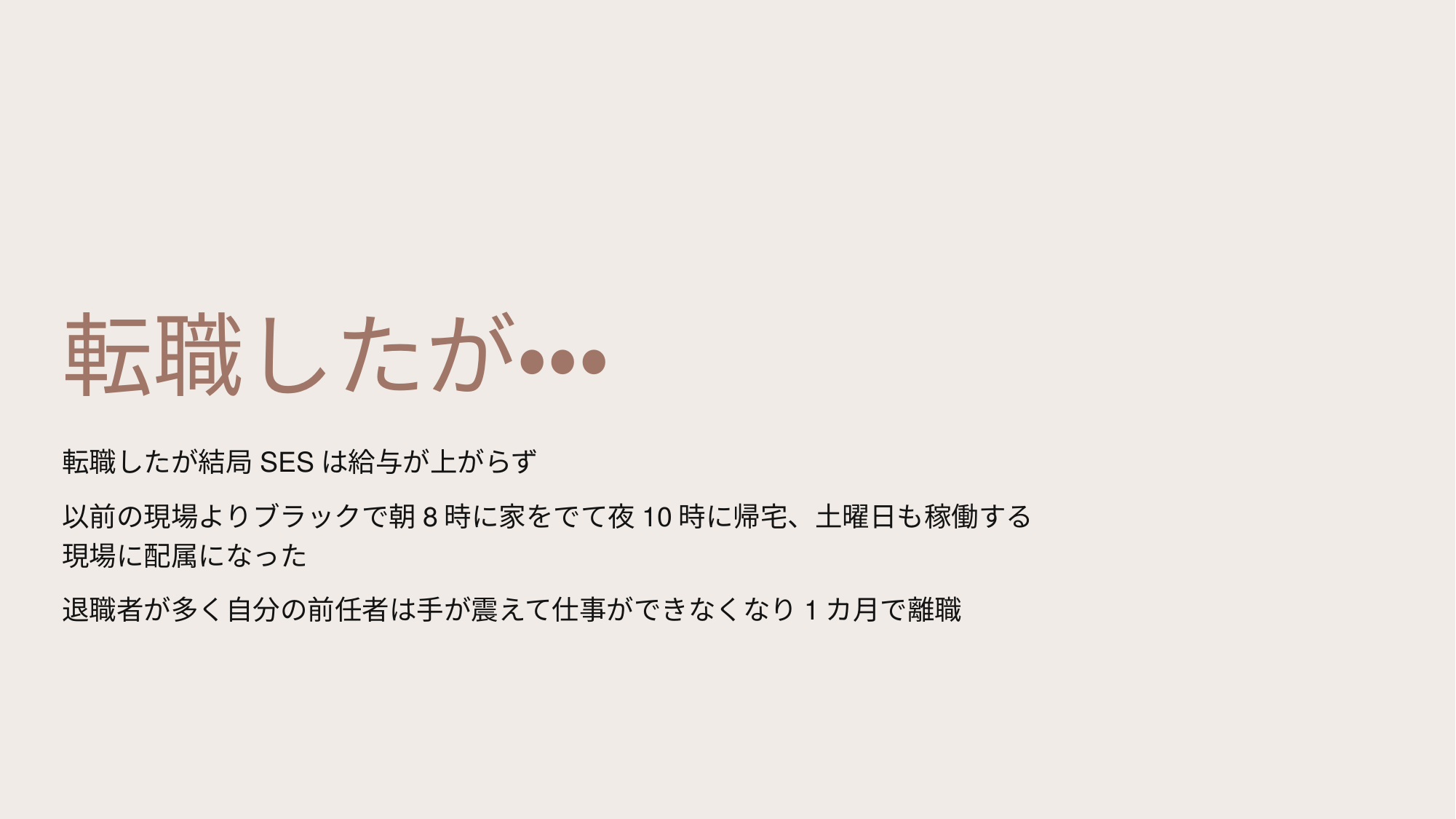

# 転職したが・・・
転職したが結局SESは給与が上がらず
以前の現場よりブラックで朝8時に家をでて夜10時に帰宅、土曜日も稼働する現場に配属になった
退職者が多く自分の前任者は手が震えて仕事ができなくなり1カ月で離職